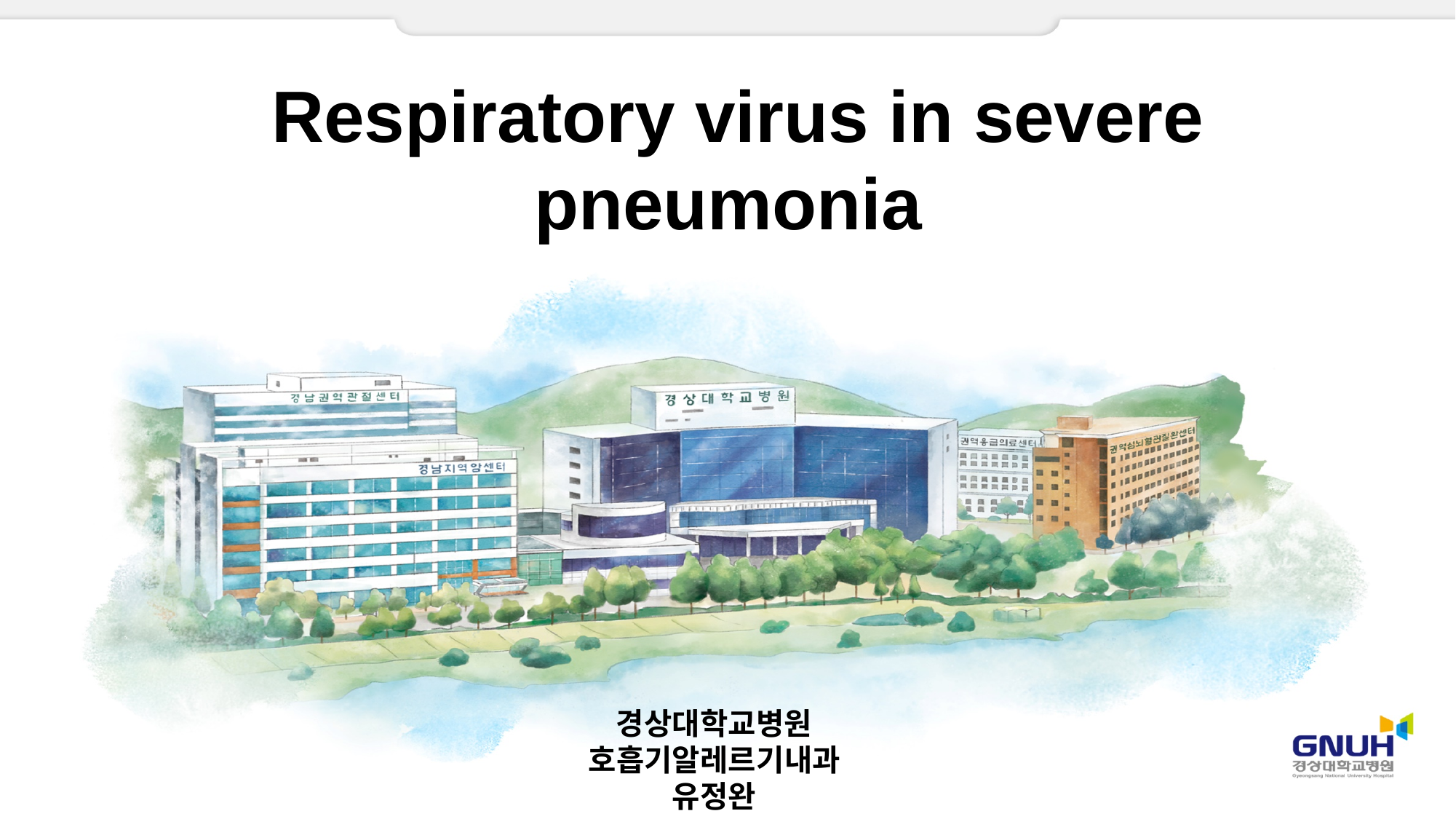

Respiratory virus in severe pneumonia
경상대학교병원
호흡기알레르기내과
유정완